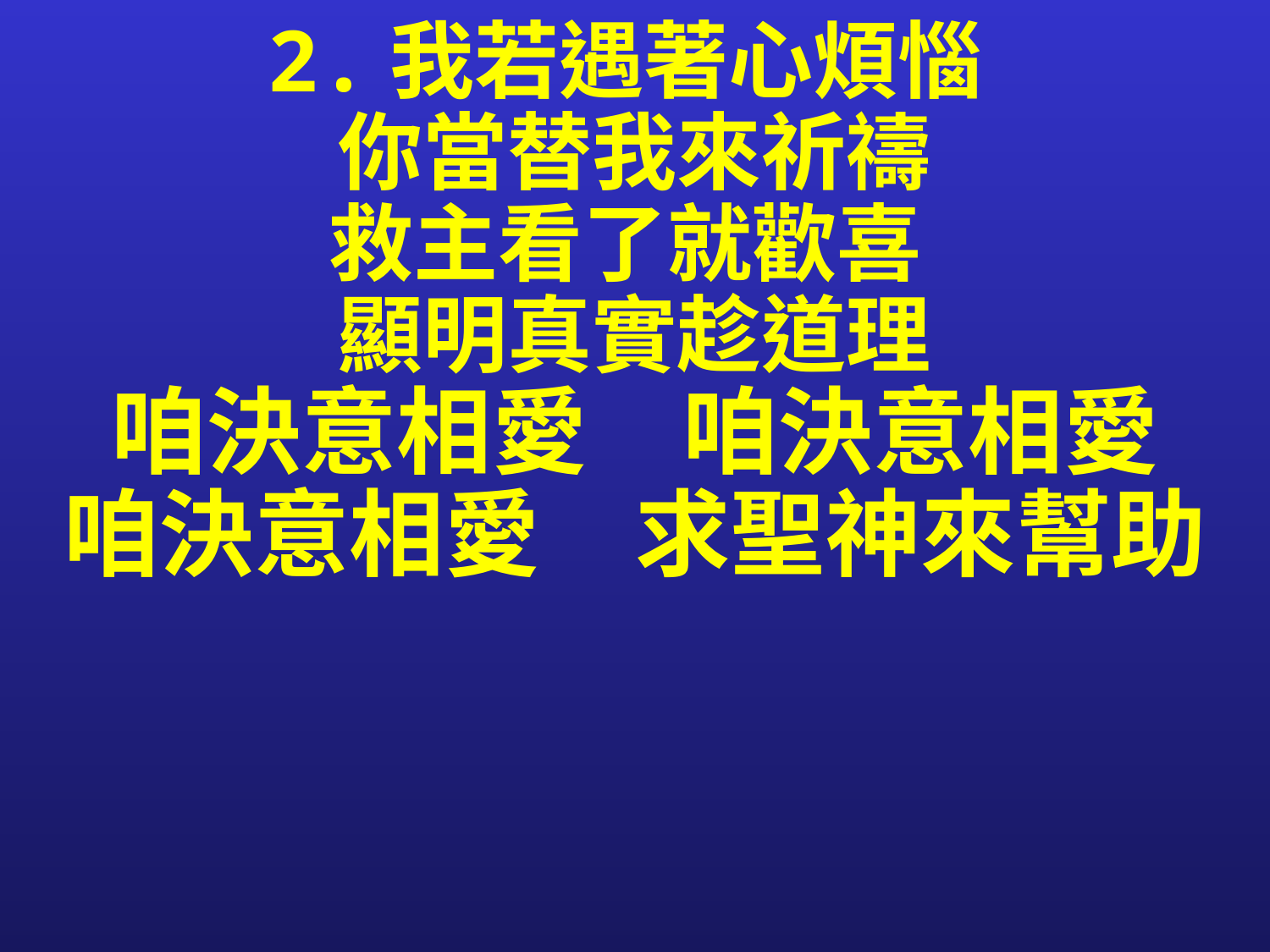

2.我若遇著心煩惱
你當替我來祈禱
救主看了就歡喜
顯明真實趁道理
咱決意相愛　咱決意相愛
咱決意相愛　求聖神來幫助